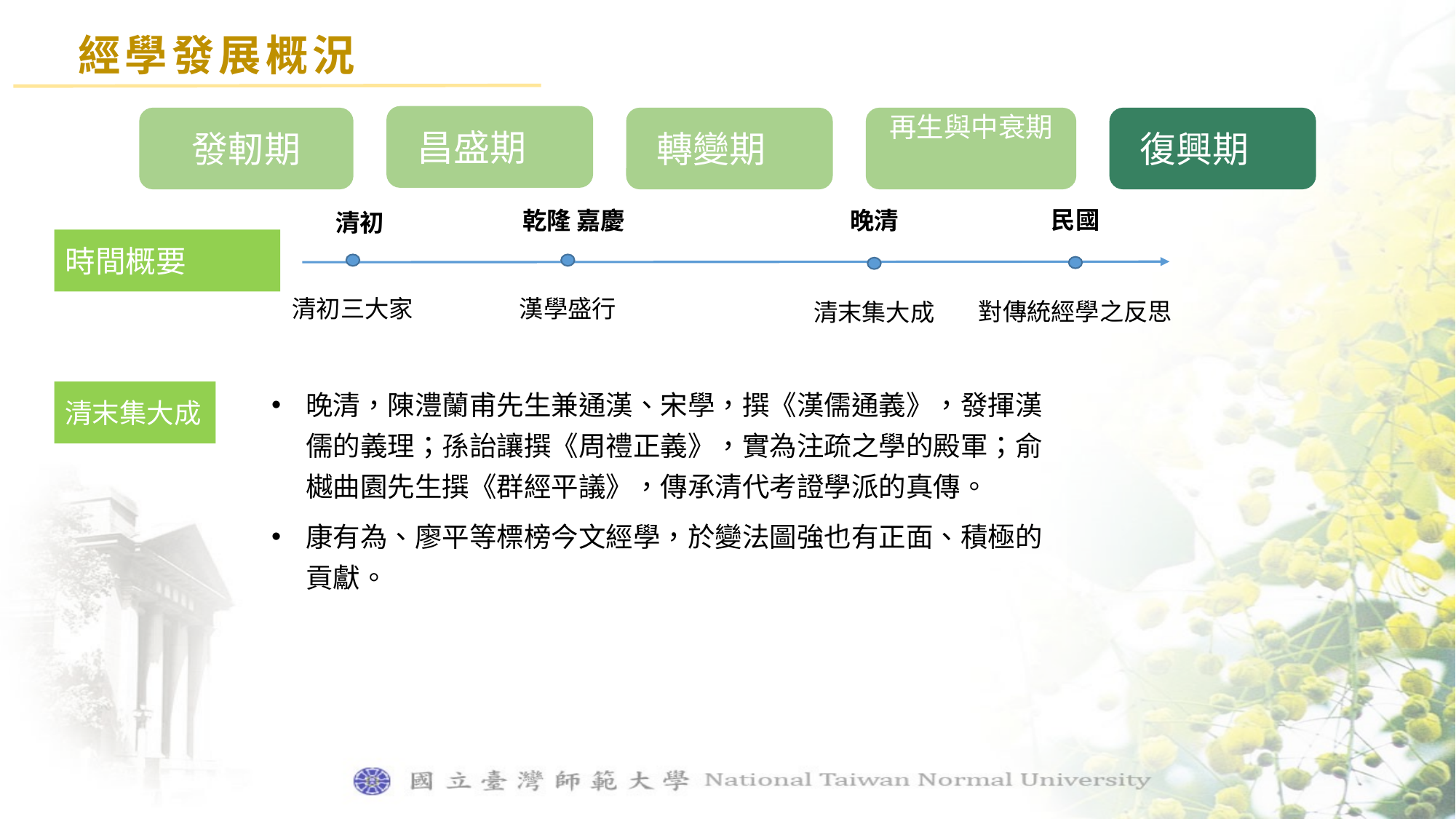

經學發展概況
昌盛期
發軔期
轉變期
再生與中衰期
復興期
民國
 乾隆 嘉慶
晚清
 清初
時間概要

漢學盛行
清初三大家
對傳統經學之反思
清末集大成
晚清，陳澧蘭甫先生兼通漢、宋學，撰《漢儒通義》，發揮漢儒的義理；孫詒讓撰《周禮正義》，實為注疏之學的殿軍；俞樾曲園先生撰《群經平議》，傳承清代考證學派的真傳。
康有為、廖平等標榜今文經學，於變法圖強也有正面、積極的貢獻。
清末集大成